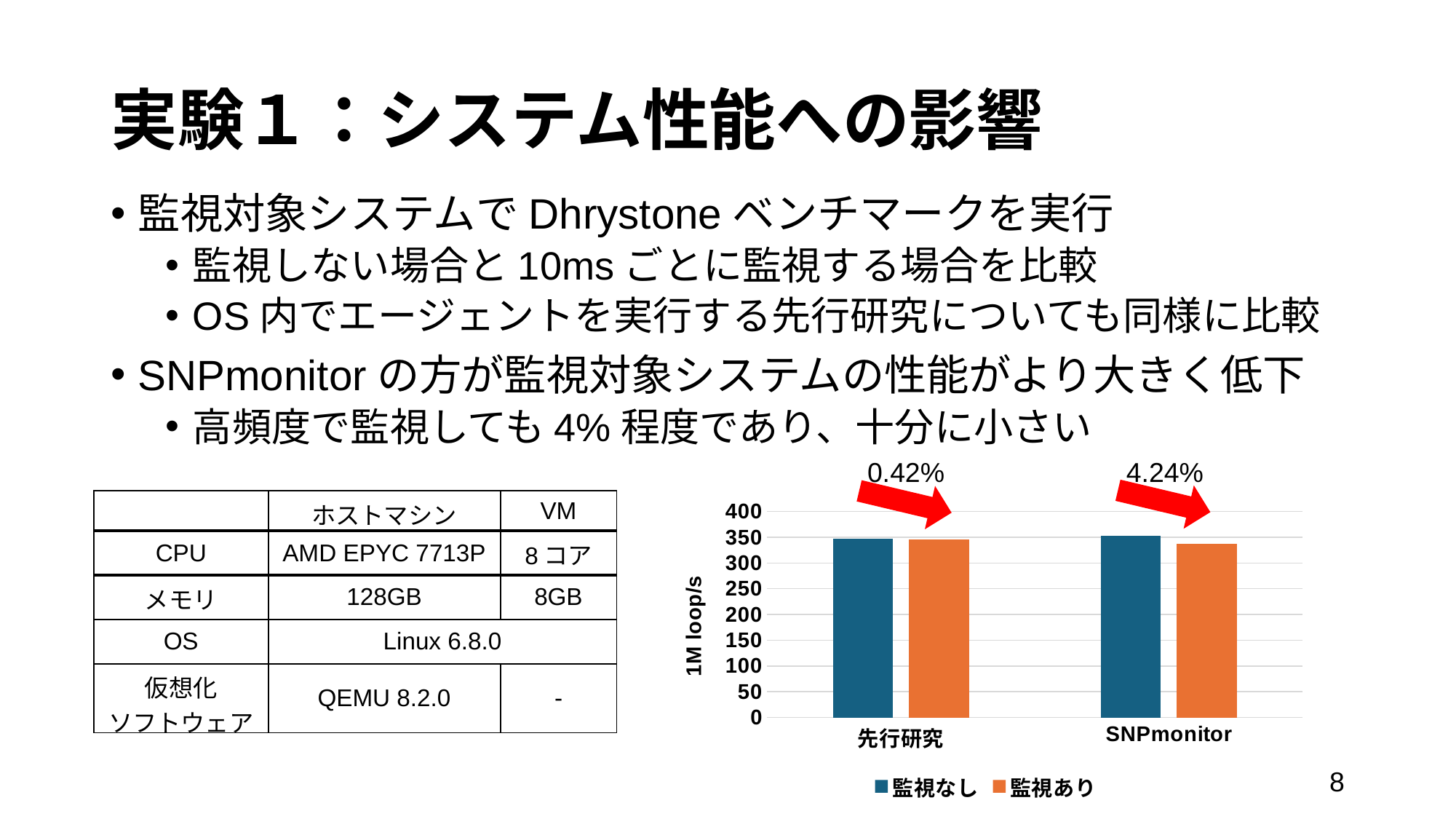

# 実験１：システム性能への影響
監視対象システムでDhrystoneベンチマークを実行
監視しない場合と10msごとに監視する場合を比較
OS内でエージェントを実行する先行研究についても同様に比較
SNPmonitorの方が監視対象システムの性能がより大きく低下
高頻度で監視しても4%程度であり、十分に小さい
4.24%
0.42%

### Chart

| Category | 監視なし | 監視あり |
|---|---|---|
| 先行研究 | 347.7157017 | 346.24763889999997 |
| SNPmonitor | 352.6400225 | 337.69471539999995 |
|  | ホストマシン | VM |
| --- | --- | --- |
| CPU | AMD EPYC 7713P | 8コア |
| メモリ | 128GB | 8GB |
| OS | Linux 6.8.0 |  |
| 仮想化 ソフトウェア | QEMU 8.2.0 | - |
8